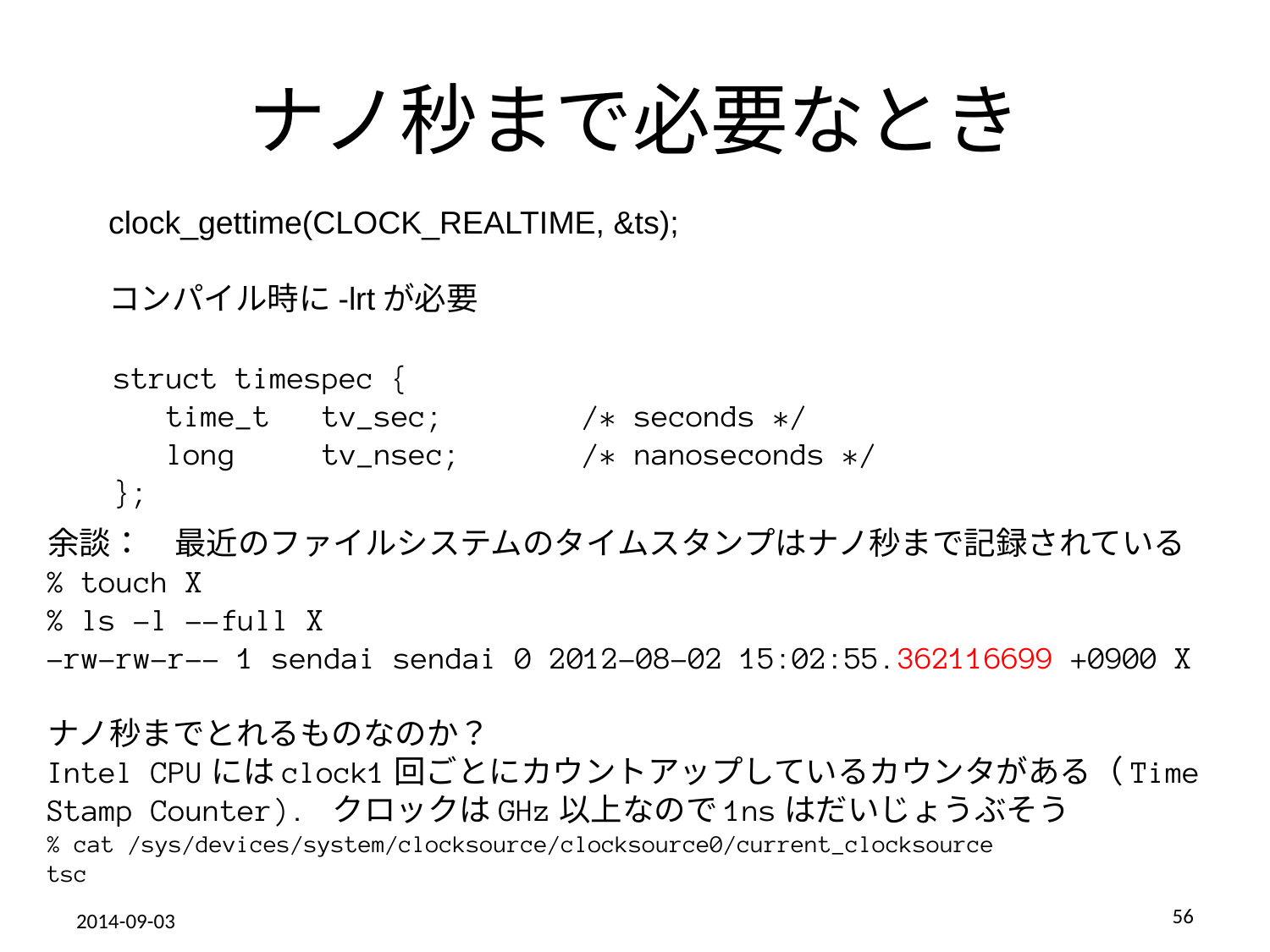

# ナノ秒まで必要なとき
clock_gettime(CLOCK_REALTIME, &ts);

コンパイル時に-lrtが必要
struct timespec {
   time_t   tv_sec;        /* seconds */
   long     tv_nsec;       /* nanoseconds */
};
余談：　最近のファイルシステムのタイムスタンプはナノ秒まで記録されている
% touch X
% ls -l --full X
-rw-rw-r-- 1 sendai sendai 0 2012-08-02 15:02:55.362116699 +0900 X

ナノ秒までとれるものなのか？
Intel CPUにはclock1回ごとにカウントアップしているカウンタがある（Time Stamp Counter). クロックはGHz以上なので1nsはだいじょうぶそう
% cat /sys/devices/system/clocksource/clocksource0/current_clocksource
tsc

56
2014-09-03